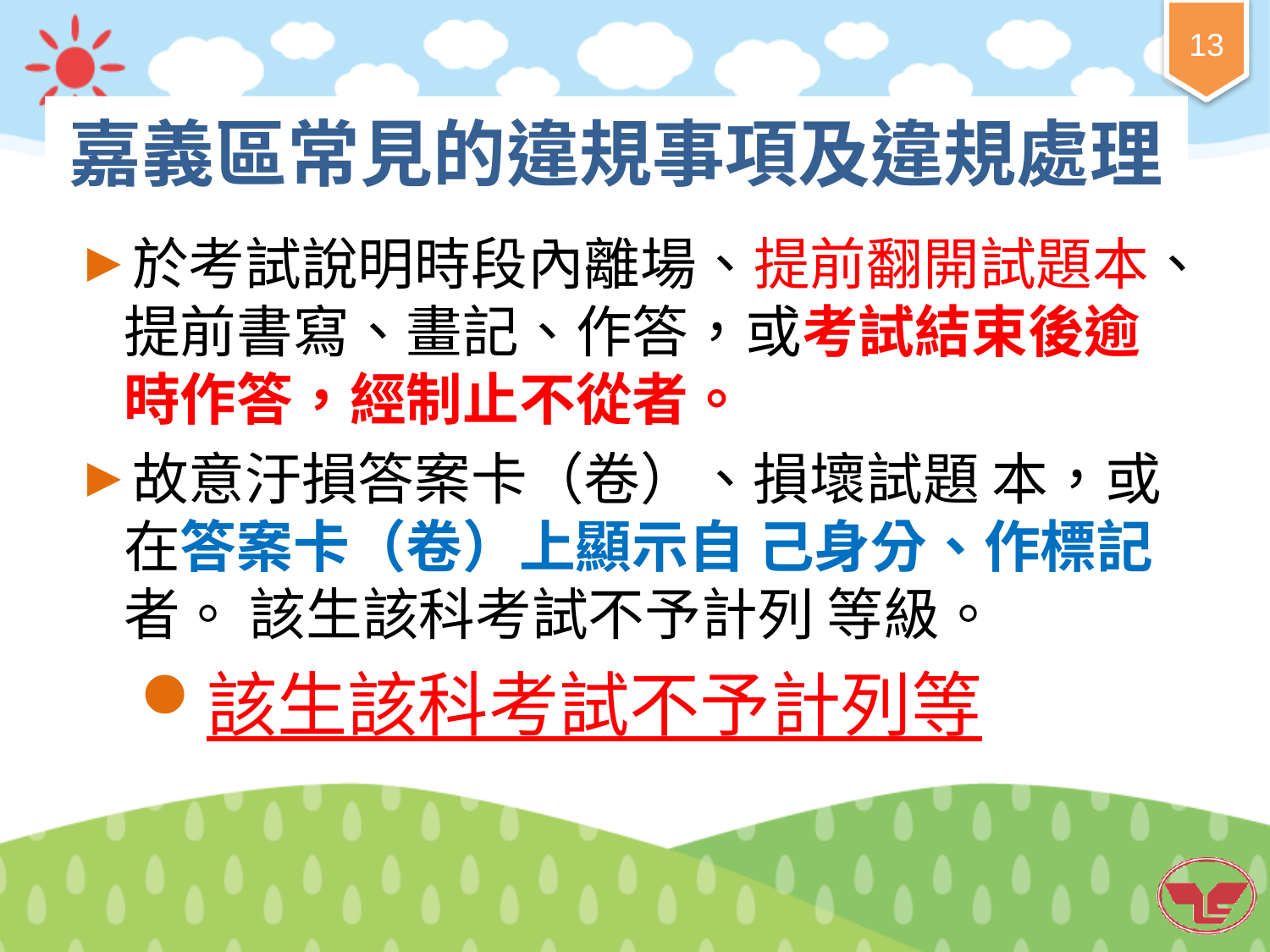

# 嘉義區常見的違規事項及違規處理
於考試說明時段內離場、提前翻開試題本、提前書寫、畫記、作答，或考試結束後逾時作答，經制止不從者。
故意汙損答案卡（卷）、損壞試題 本，或在答案卡（卷）上顯示自 己身分、作標記者。 該生該科考試不予計列 等級。
該生該科考試不予計列等